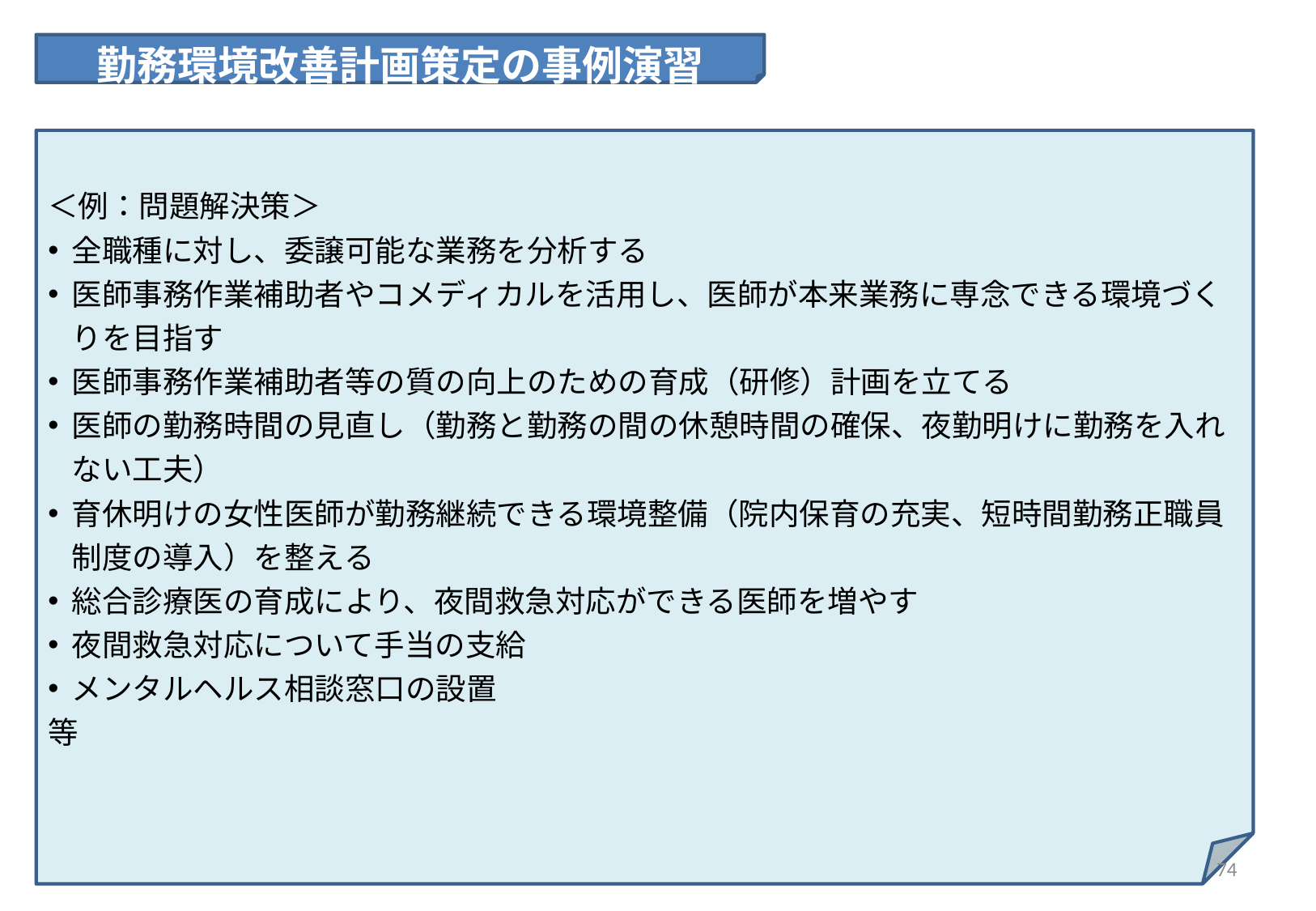

勤務環境改善計画策定の事例演習

＜例：問題解決策＞
全職種に対し、委譲可能な業務を分析する
医師事務作業補助者やコメディカルを活用し、医師が本来業務に専念できる環境づくりを目指す
医師事務作業補助者等の質の向上のための育成（研修）計画を立てる
医師の勤務時間の見直し（勤務と勤務の間の休憩時間の確保、夜勤明けに勤務を入れない工夫）
育休明けの女性医師が勤務継続できる環境整備（院内保育の充実、短時間勤務正職員制度の導入）を整える
総合診療医の育成により、夜間救急対応ができる医師を増やす
夜間救急対応について手当の支給
メンタルヘルス相談窓口の設置
等

74